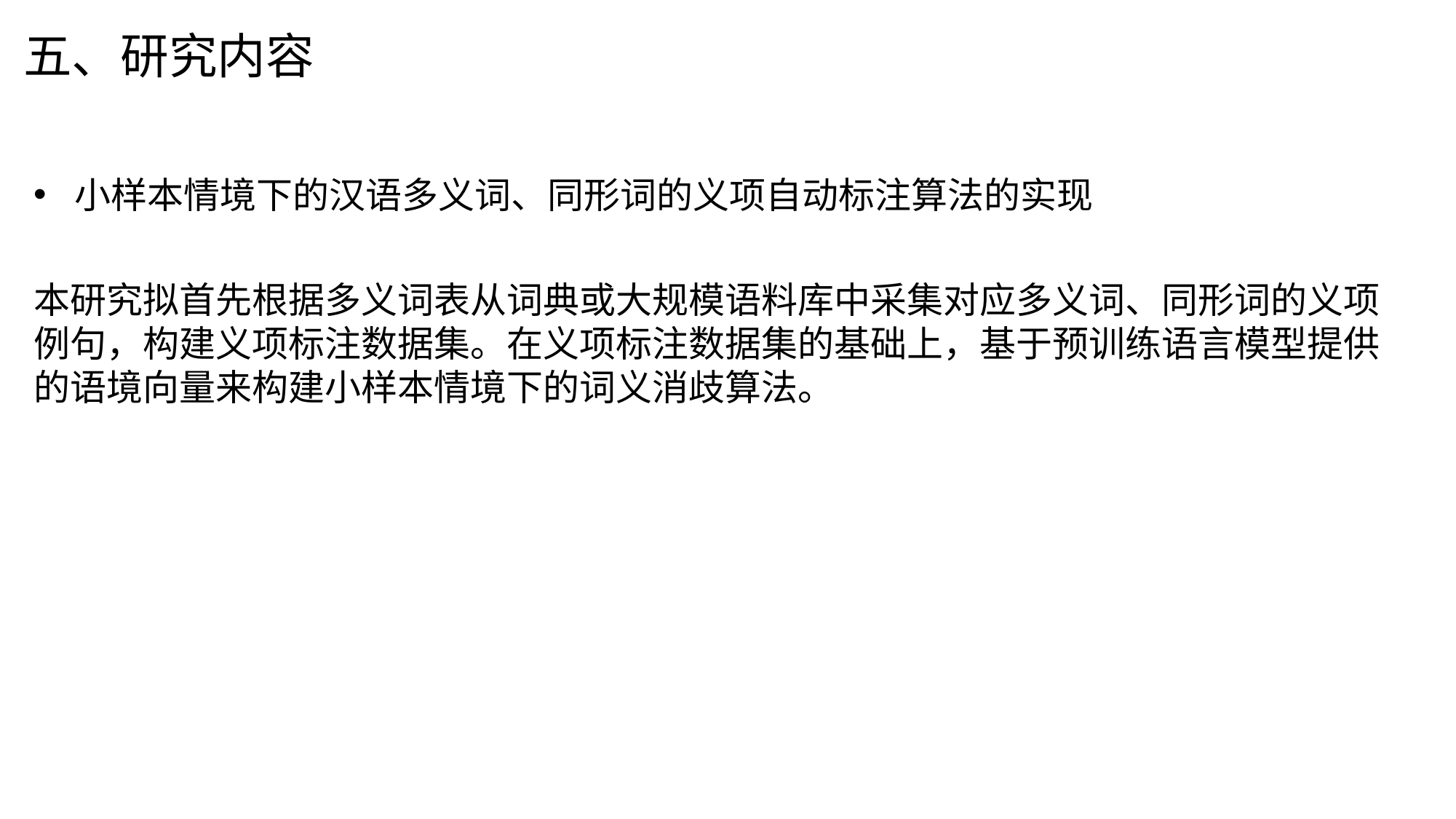

五、研究内容
小样本情境下的汉语多义词、同形词的义项自动标注算法的实现
本研究拟首先根据多义词表从词典或大规模语料库中采集对应多义词、同形词的义项例句，构建义项标注数据集。在义项标注数据集的基础上，基于预训练语言模型提供的语境向量来构建小样本情境下的词义消歧算法。